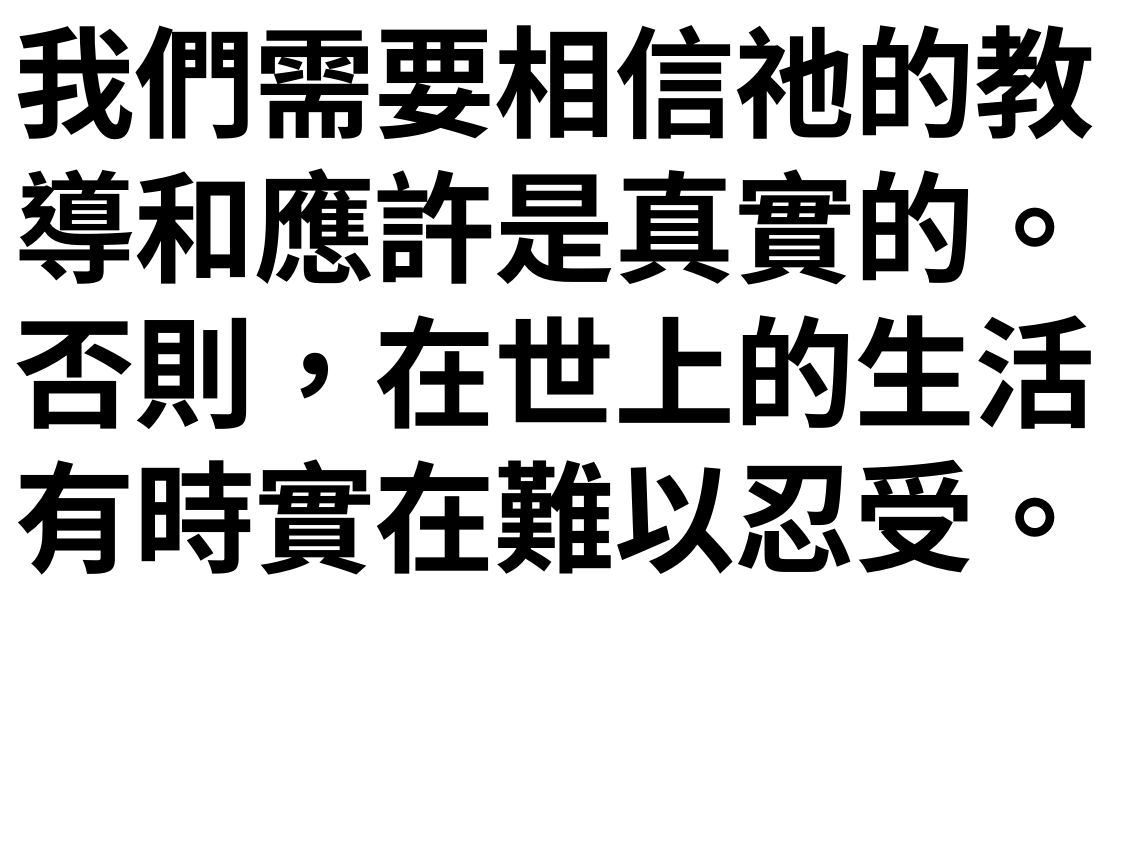

我們需要相信祂的教導和應許是真實的。否則，在世上的生活有時實在難以忍受。